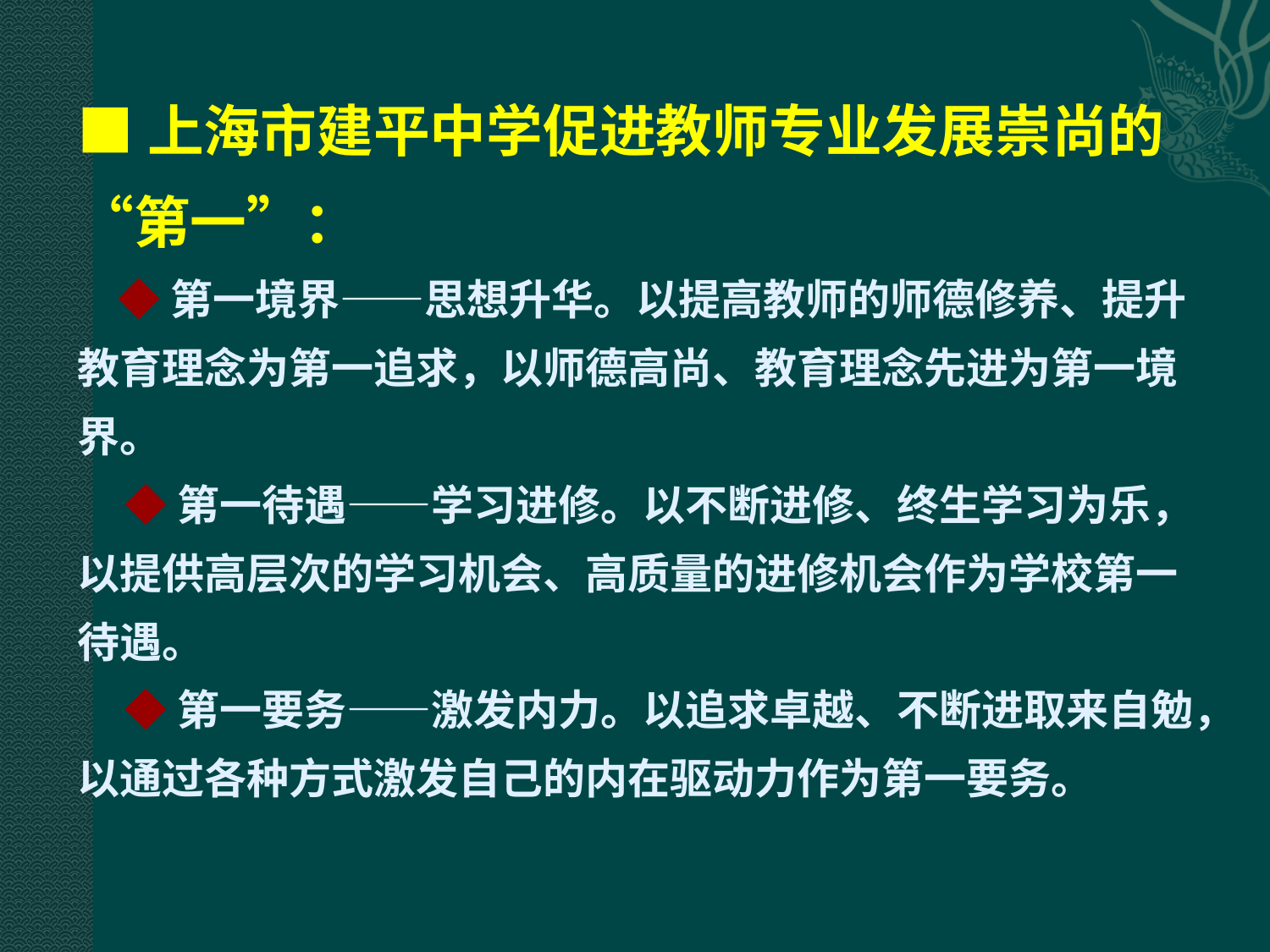

■上海市建平中学促进教师专业发展崇尚的“第一”：
     ◆第一境界——思想升华。以提高教师的师德修养、提升教育理念为第一追求，以师德高尚、教育理念先进为第一境界。
     ◆第一待遇——学习进修。以不断进修、终生学习为乐，以提供高层次的学习机会、高质量的进修机会作为学校第一待遇。
     ◆第一要务——激发内力。以追求卓越、不断进取来自勉，以通过各种方式激发自己的内在驱动力作为第一要务。